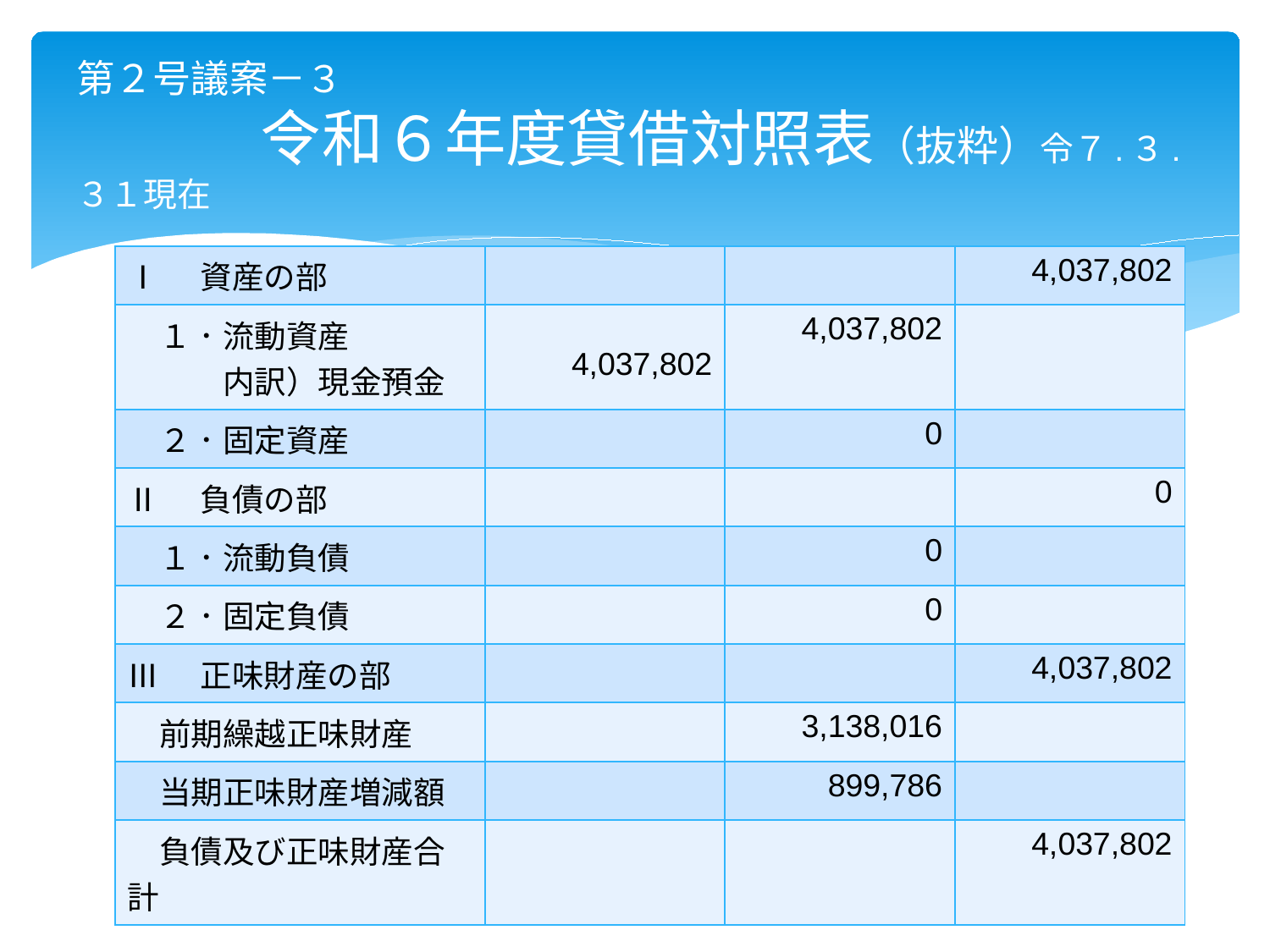

# 第２号議案－３ 　　　　　　令和６年度貸借対照表（抜粋）令７.３.３１現在
| Ⅰ　資産の部 |  |  | 4,037,802 |
| --- | --- | --- | --- |
| １．流動資産 　　　内訳）現金預金 | 4,037,802 | 4,037,802 |  |
| ２．固定資産 |  | 0 |  |
| Ⅱ　負債の部 |  |  | 0 |
| １．流動負債 |  | 0 |  |
| ２．固定負債 |  | 0 |  |
| Ⅲ　正味財産の部 |  |  | 4,037,802 |
| 前期繰越正味財産 |  | 3,138,016 |  |
| 当期正味財産増減額 |  | 899,786 |  |
| 負債及び正味財産合計 |  |  | 4,037,802 |